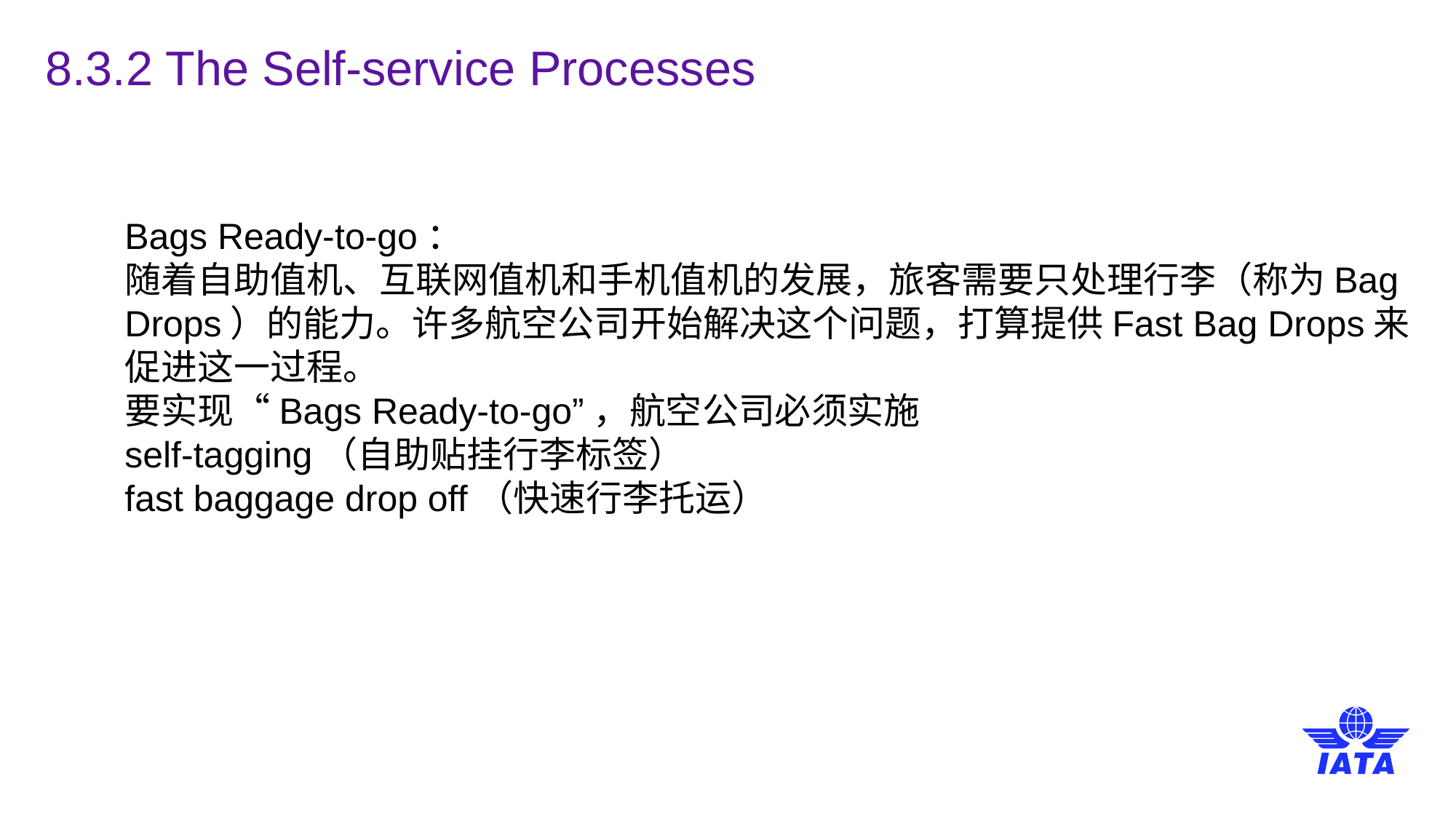

# 8.3.2 The Self-service Processes
Bags Ready-to-go：
随着自助值机、互联网值机和手机值机的发展，旅客需要只处理行李（称为Bag Drops）的能力。许多航空公司开始解决这个问题，打算提供Fast Bag Drops来促进这一过程。
要实现“Bags Ready-to-go”，航空公司必须实施
self-tagging（自助贴挂行李标签）
fast baggage drop off（快速行李托运）
27